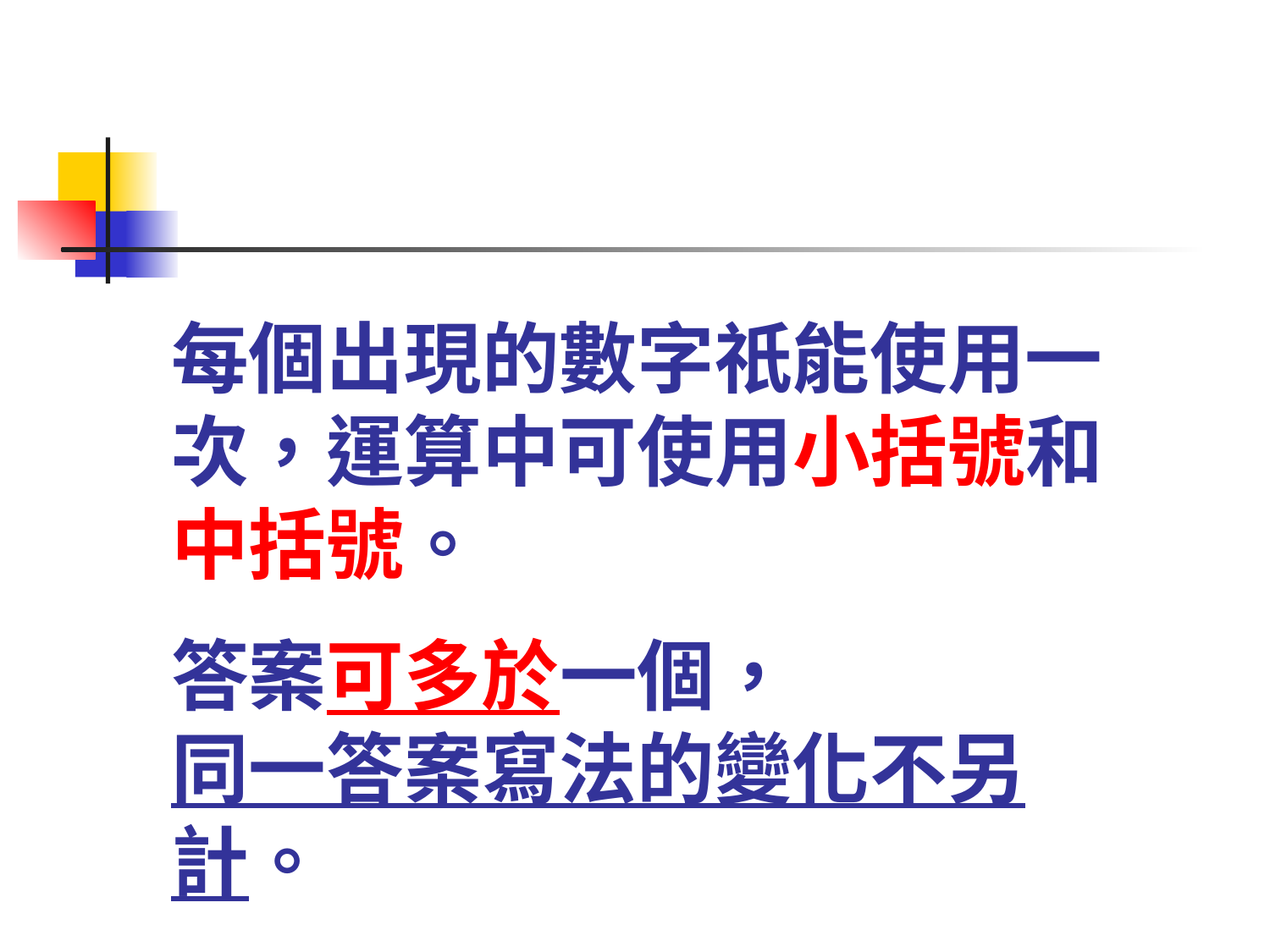

每個出現的數字祇能使用一次，運算中可使用小括號和中括號。
答案可多於一個，
同一答案寫法的變化不另計。